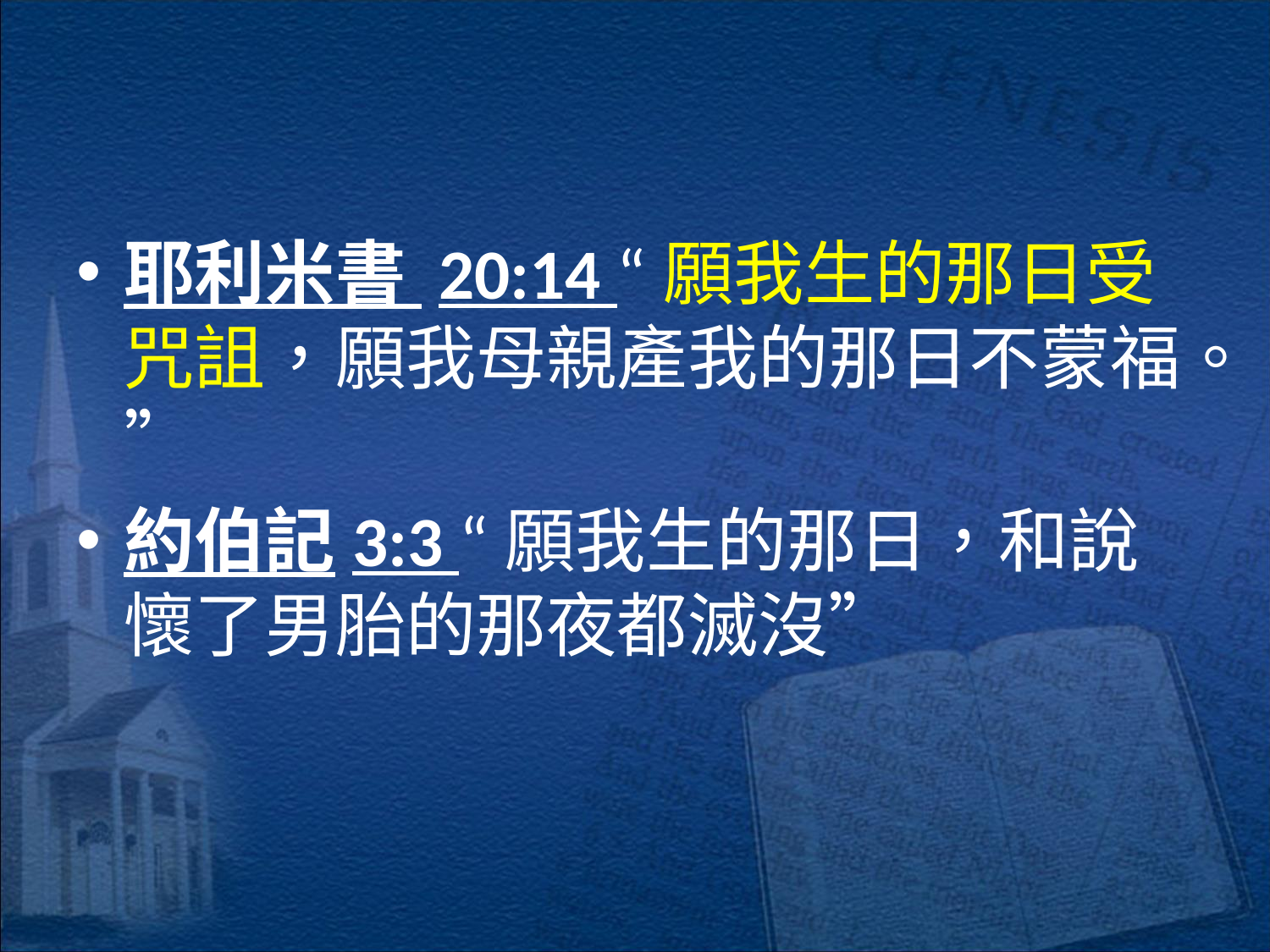

#
耶利米書 20:14 “願我生的那日受咒詛，願我母親產我的那日不蒙福。”
約伯記3:3 “願我生的那日，和說懷了男胎的那夜都滅沒”